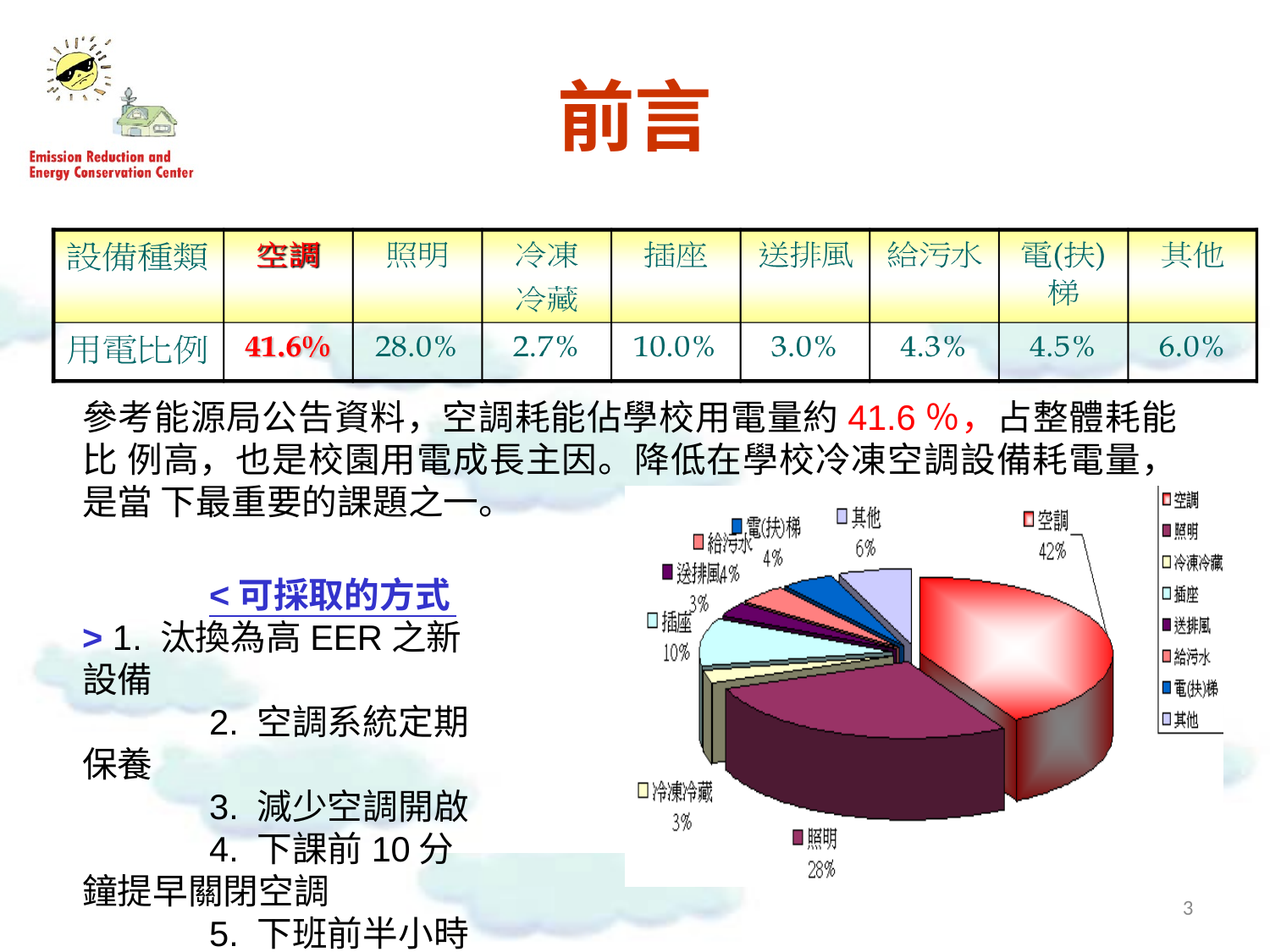

前言

參考能源局公告資料，空調耗能佔學校用電量約41.6％，占整體耗能比 例高，也是校園用電成長主因。降低在學校冷凍空調設備耗電量，是當 下最重要的課題之一。

<可採取的方式> 1. 汰換為高EER之新設備
2. 空調系統定期保養
3. 減少空調開啟
4. 下課前10分鐘提早關閉空調
5. 下班前半小時提早關閉空調

3